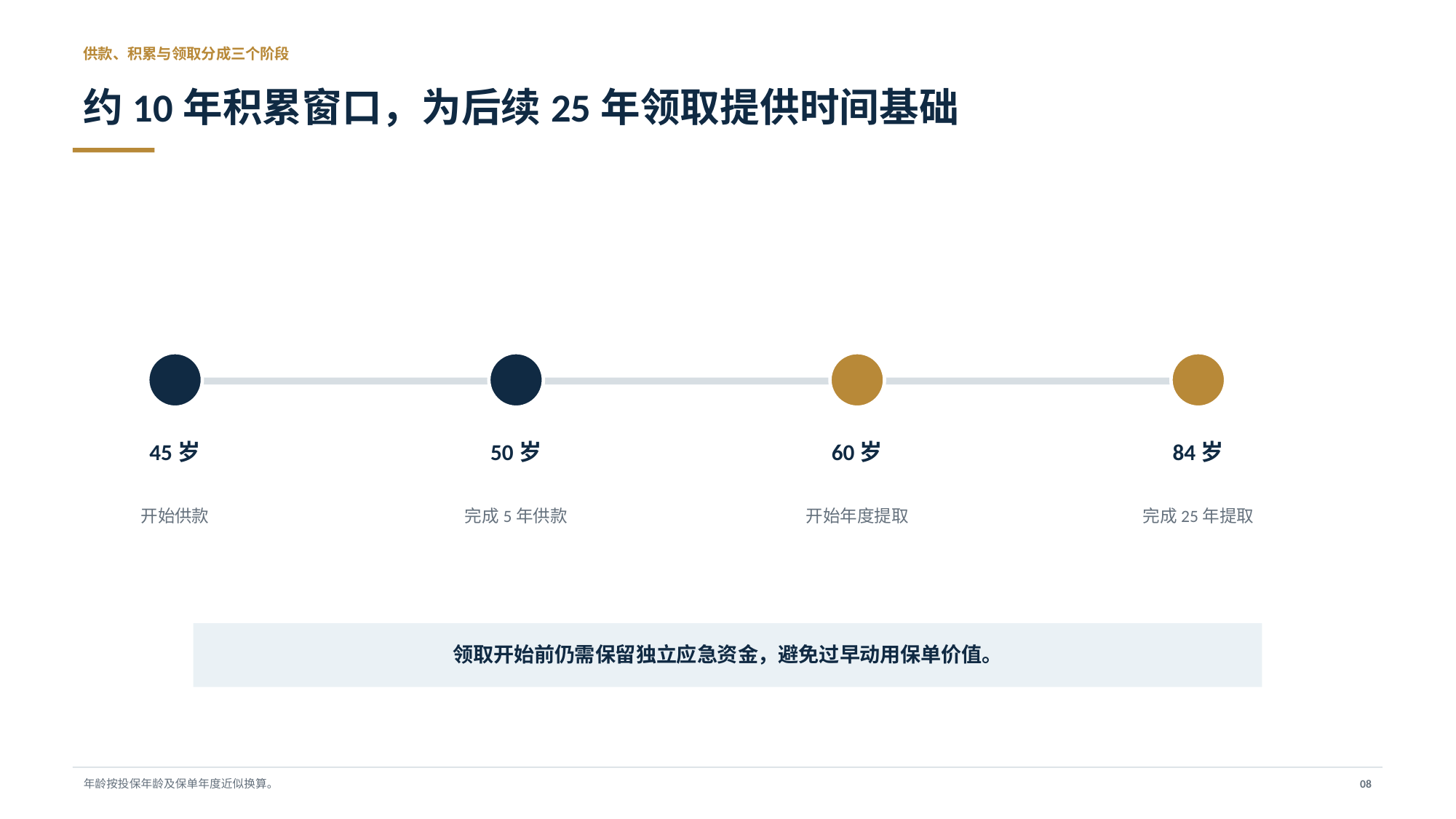

供款、积累与领取分成三个阶段
约10年积累窗口，为后续25年领取提供时间基础

45岁
50岁
60岁
84岁
开始供款
完成5年供款
开始年度提取
完成25年提取

领取开始前仍需保留独立应急资金，避免过早动用保单价值。

年龄按投保年龄及保单年度近似换算。
08